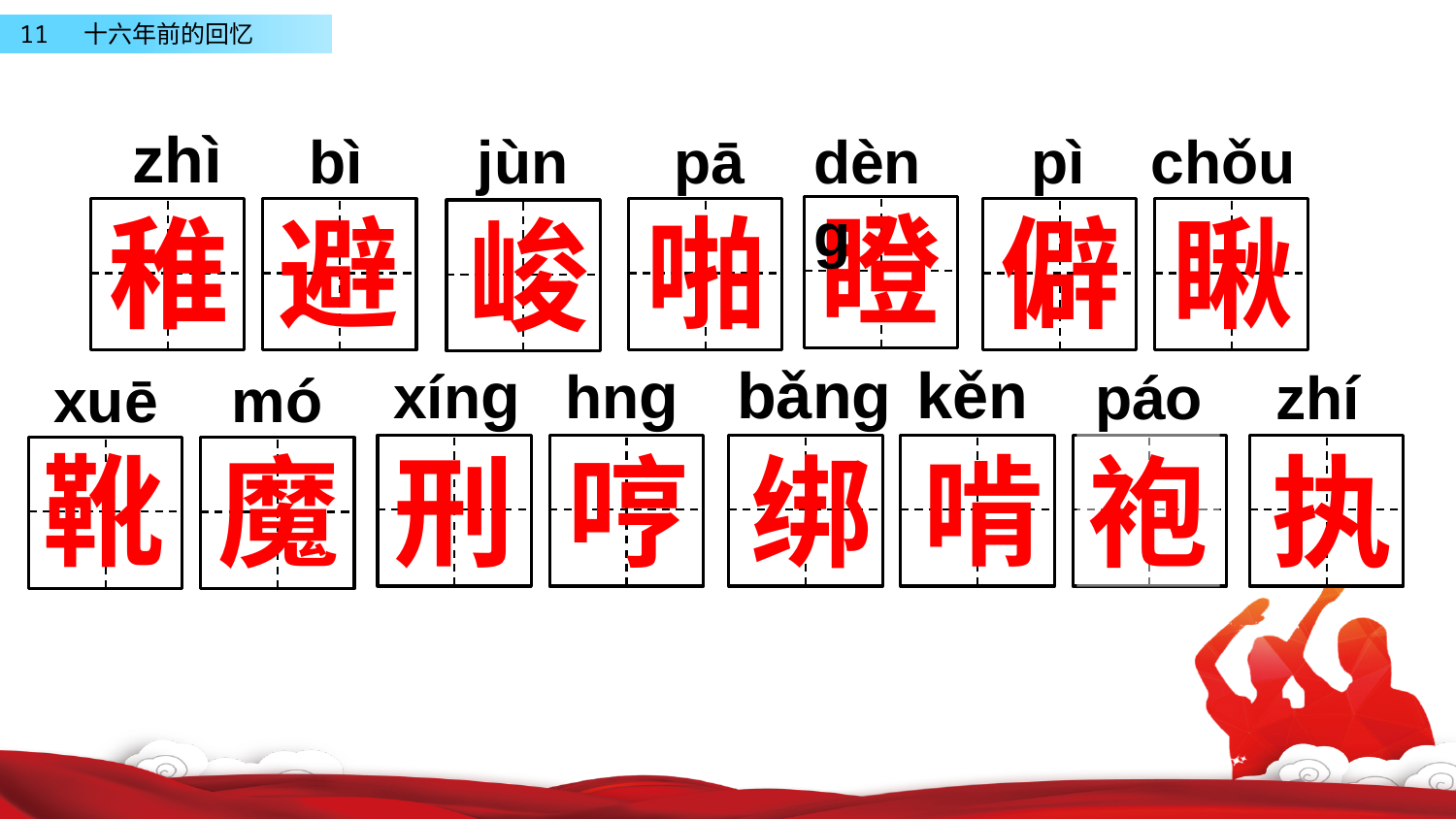

zhì
bì
dèng
chǒu
jùn
pā
pì
瞪
稚
啪
避
僻
瞅
峻

xínɡ
hnɡ
bǎng
kěn
páo
 zhí
xuē
mó
靴
魔
刑
哼
绑
啃
袍
执